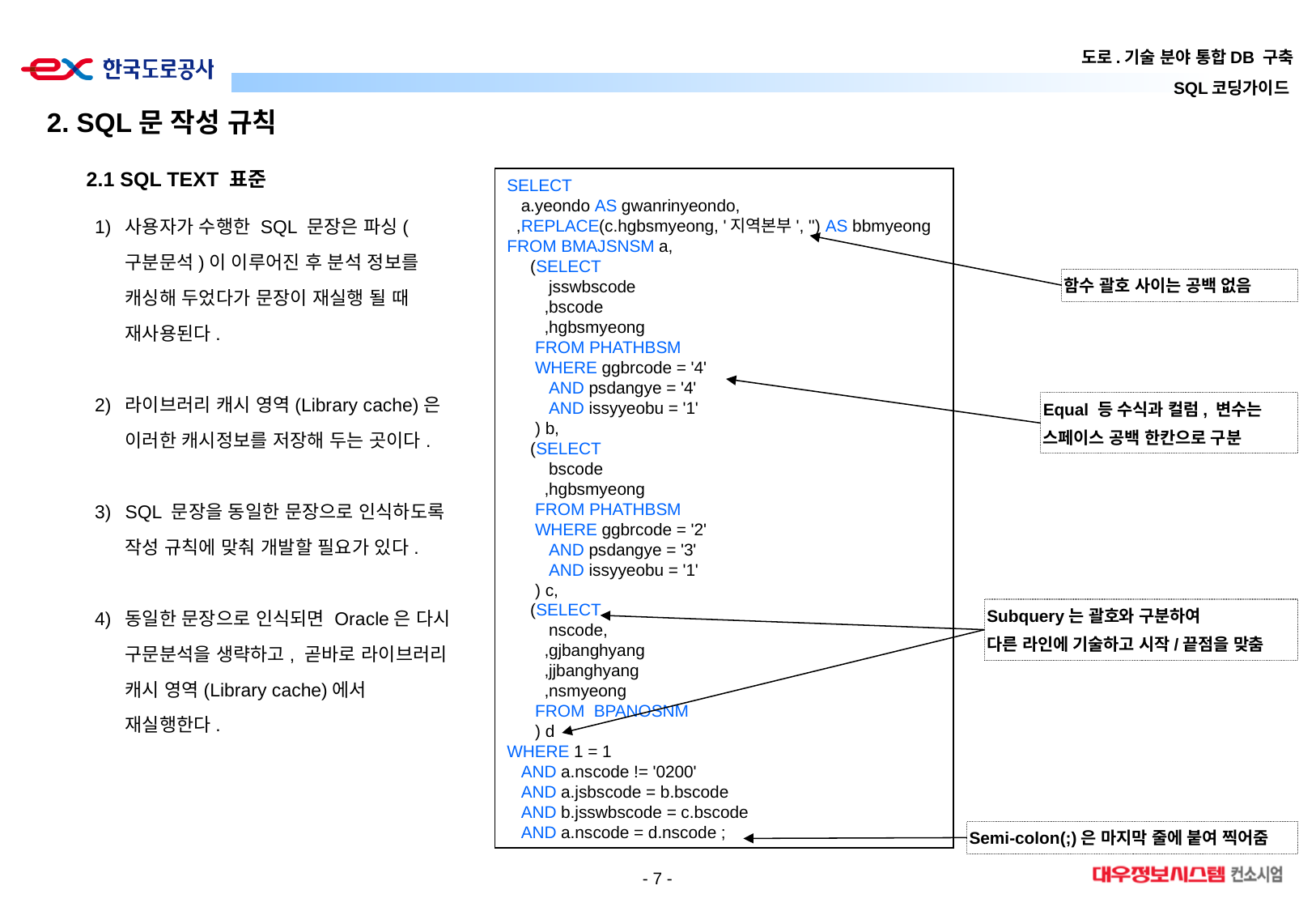

2. SQL문 작성 규칙

2.1 SQL TEXT 표준
SELECT
   a.yeondo AS gwanrinyeondo,
  ,REPLACE(c.hgbsmyeong, '지역본부', '') AS bbmyeong
FROM BMAJSNSM a,
     (SELECT
         jsswbscode
        ,bscode
        ,hgbsmyeong
      FROM PHATHBSM
      WHERE ggbrcode = '4'
         AND psdangye = '4'
         AND issyyeobu = '1'
      ) b,
     (SELECT
         bscode
        ,hgbsmyeong
      FROM PHATHBSM
      WHERE ggbrcode = '2'
         AND psdangye = '3'
         AND issyyeobu = '1'
      ) c,
     (SELECT
         nscode,
        ,gjbanghyang
        ,jjbanghyang
        ,nsmyeong
      FROM  BPANOSNM
      ) d
WHERE 1 = 1
   AND a.nscode != '0200'
   AND a.jsbscode = b.bscode
   AND b.jsswbscode = c.bscode
   AND a.nscode = d.nscode ;
사용자가 수행한 SQL 문장은 파싱(구분문석)이 이루어진 후 분석 정보를 캐싱해 두었다가 문장이 재실행 될 때 재사용된다.

라이브러리 캐시 영역(Library cache)은 이러한 캐시정보를 저장해 두는 곳이다.

SQL 문장을 동일한 문장으로 인식하도록 작성 규칙에 맞춰 개발할 필요가 있다.

동일한 문장으로 인식되면 Oracle은 다시 구문분석을 생략하고, 곧바로 라이브러리 캐시 영역(Library cache)에서 재실행한다.
함수 괄호 사이는 공백 없음

Equal 등 수식과 컬럼, 변수는
스페이스 공백 한칸으로 구분

Subquery는 괄호와 구분하여
다른 라인에 기술하고 시작/끝점을 맞춤

Semi-colon(;)은 마지막 줄에 붙여 찍어줌